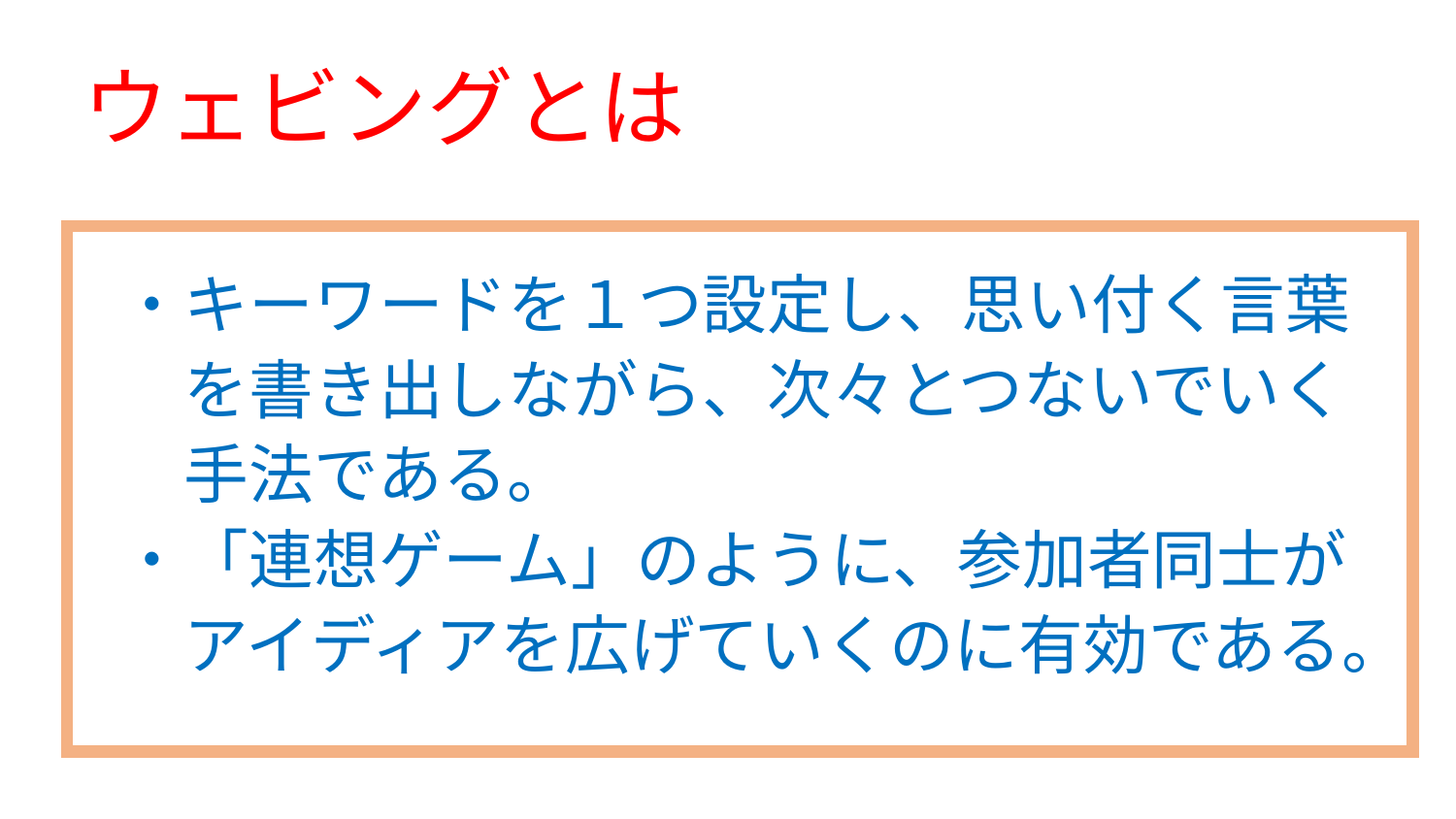

# ウェビングとは

・キーワードを１つ設定し、思い付く言葉
　を書き出しながら、次々とつないでいく
　手法である。
・「連想ゲーム」のように、参加者同士が
　アイディアを広げていくのに有効である。